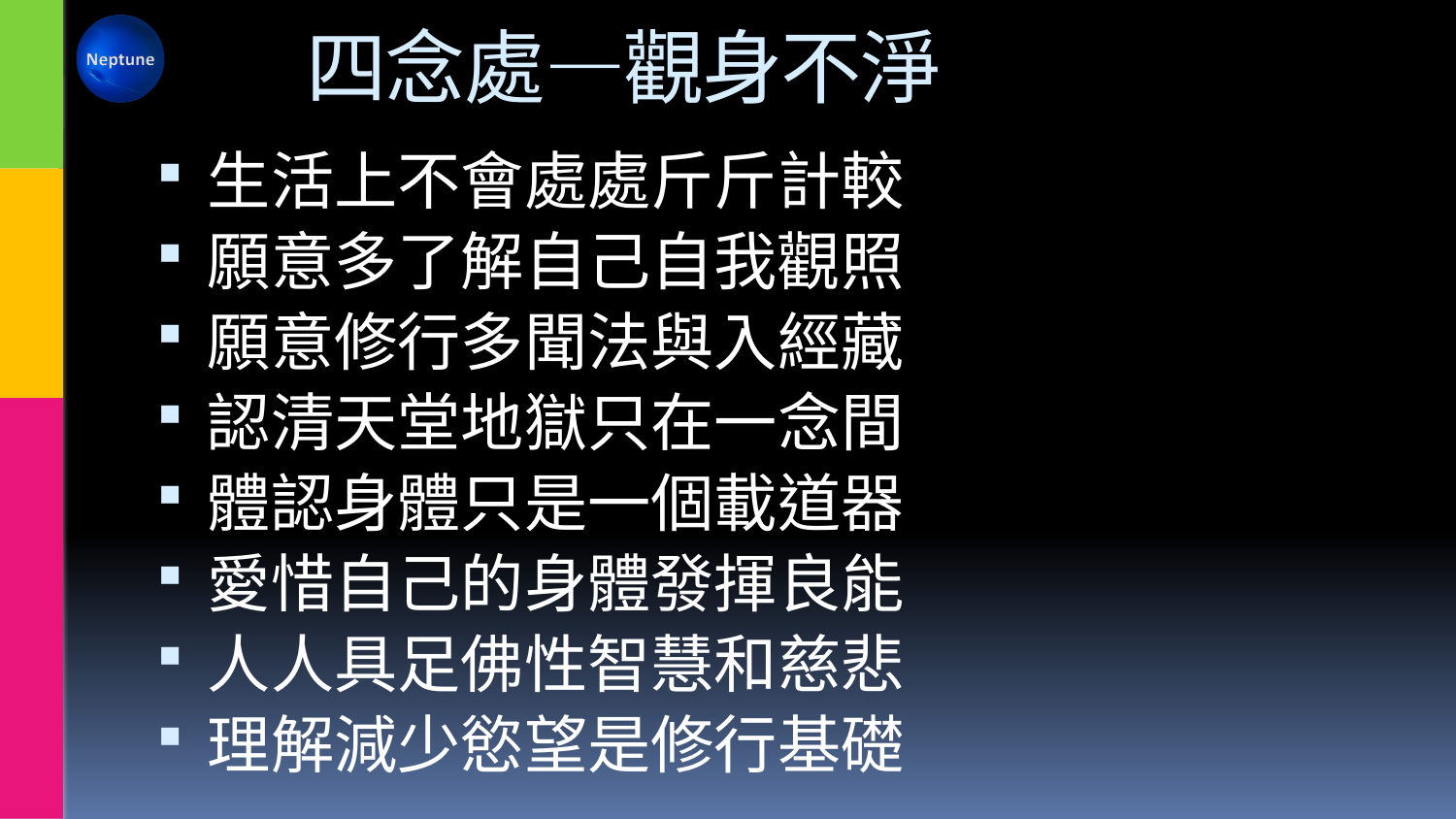

# 四念處—觀身不淨
生活上不會處處斤斤計較
願意多了解自己自我觀照
願意修行多聞法與入經藏
認清天堂地獄只在一念間
體認身體只是一個載道器
愛惜自己的身體發揮良能
人人具足佛性智慧和慈悲
理解減少慾望是修行基礎